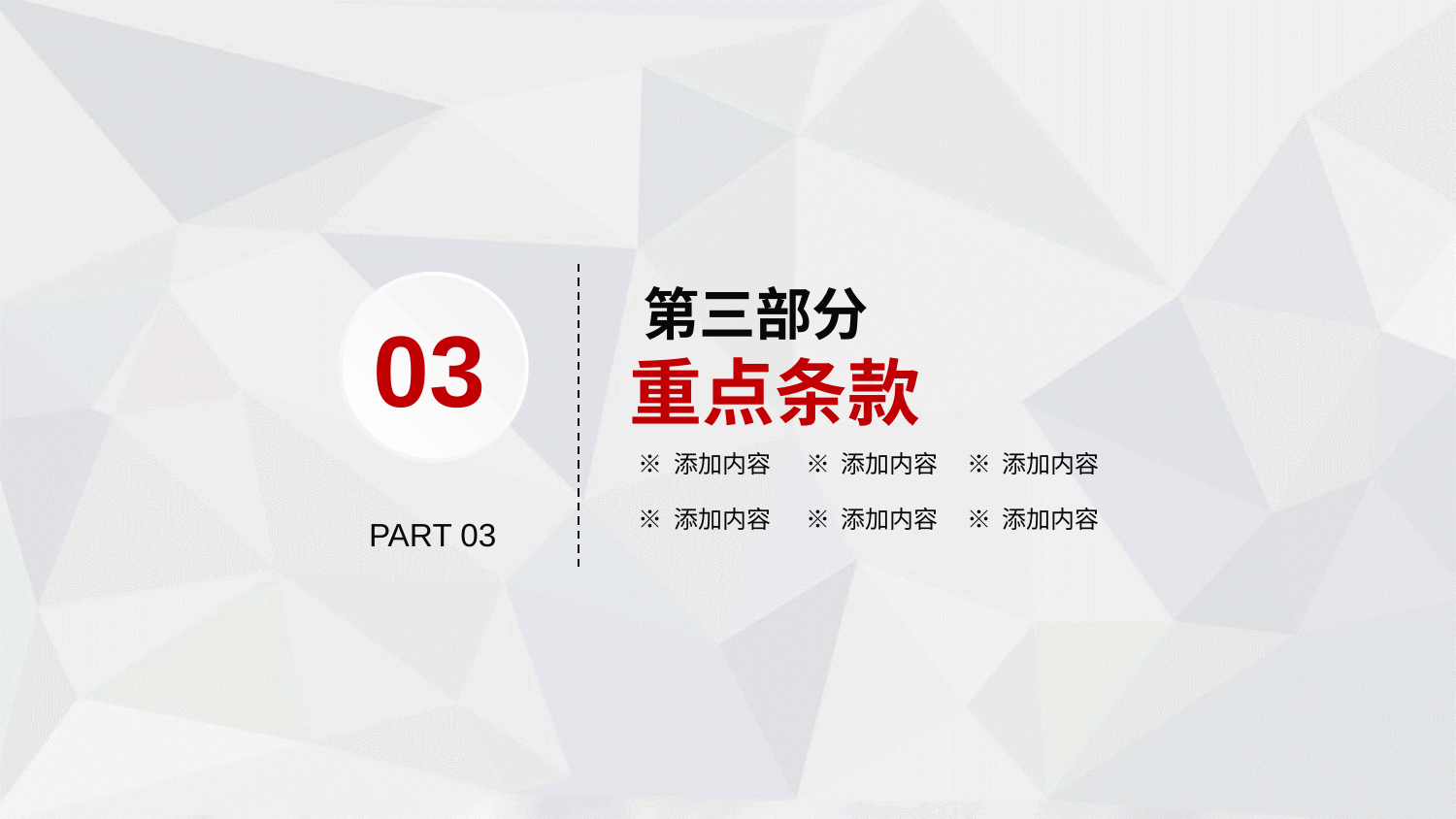

第三部分
重点条款

03
※ 添加内容
※ 添加内容
※ 添加内容
※ 添加内容
※ 添加内容
※ 添加内容
PART 03